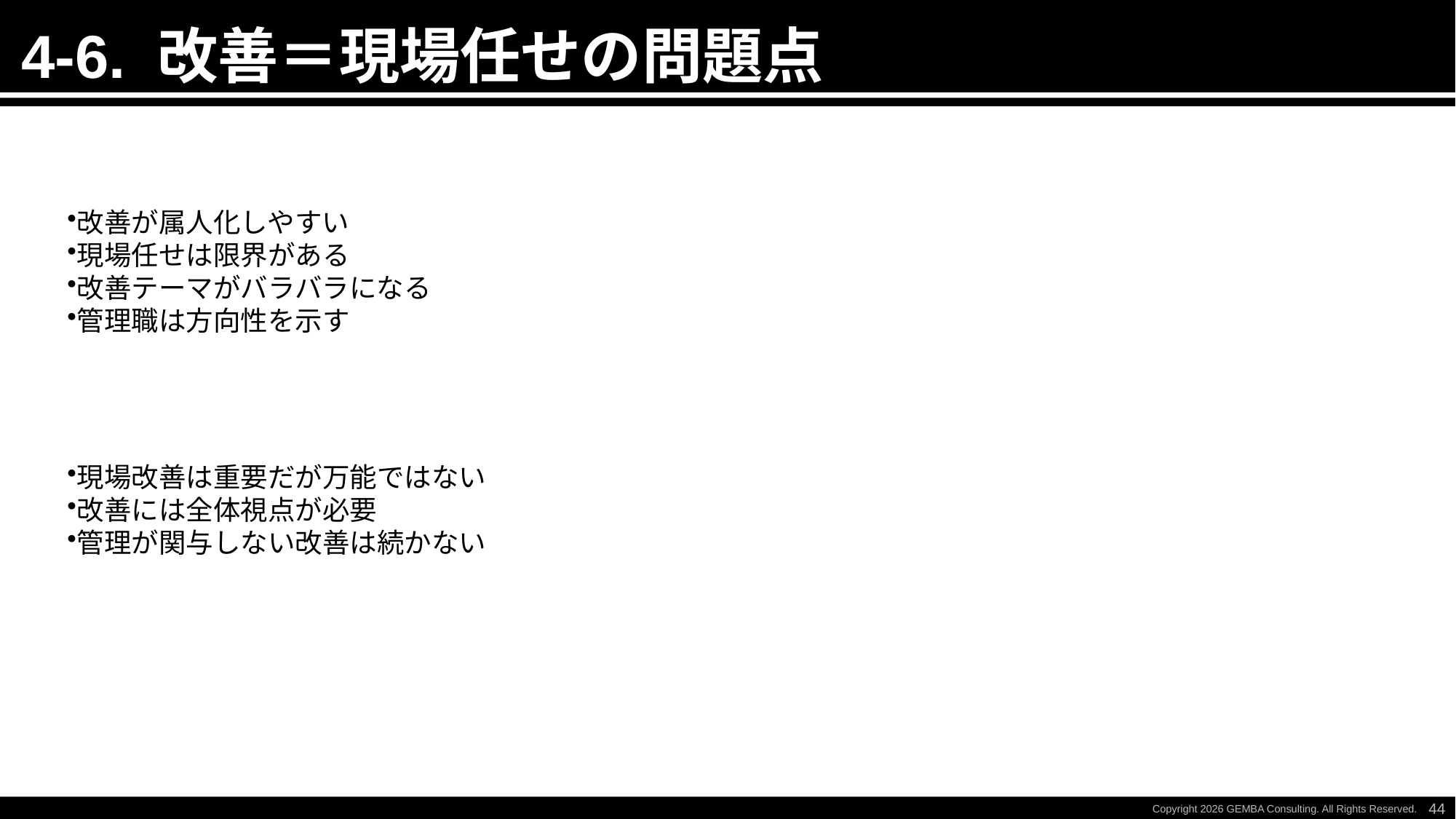

4-6. 改善＝現場任せの問題点
改善が属人化しやすい
現場任せは限界がある
改善テーマがバラバラになる
管理職は方向性を示す
現場改善は重要だが万能ではない
改善には全体視点が必要
管理が関与しない改善は続かない
44